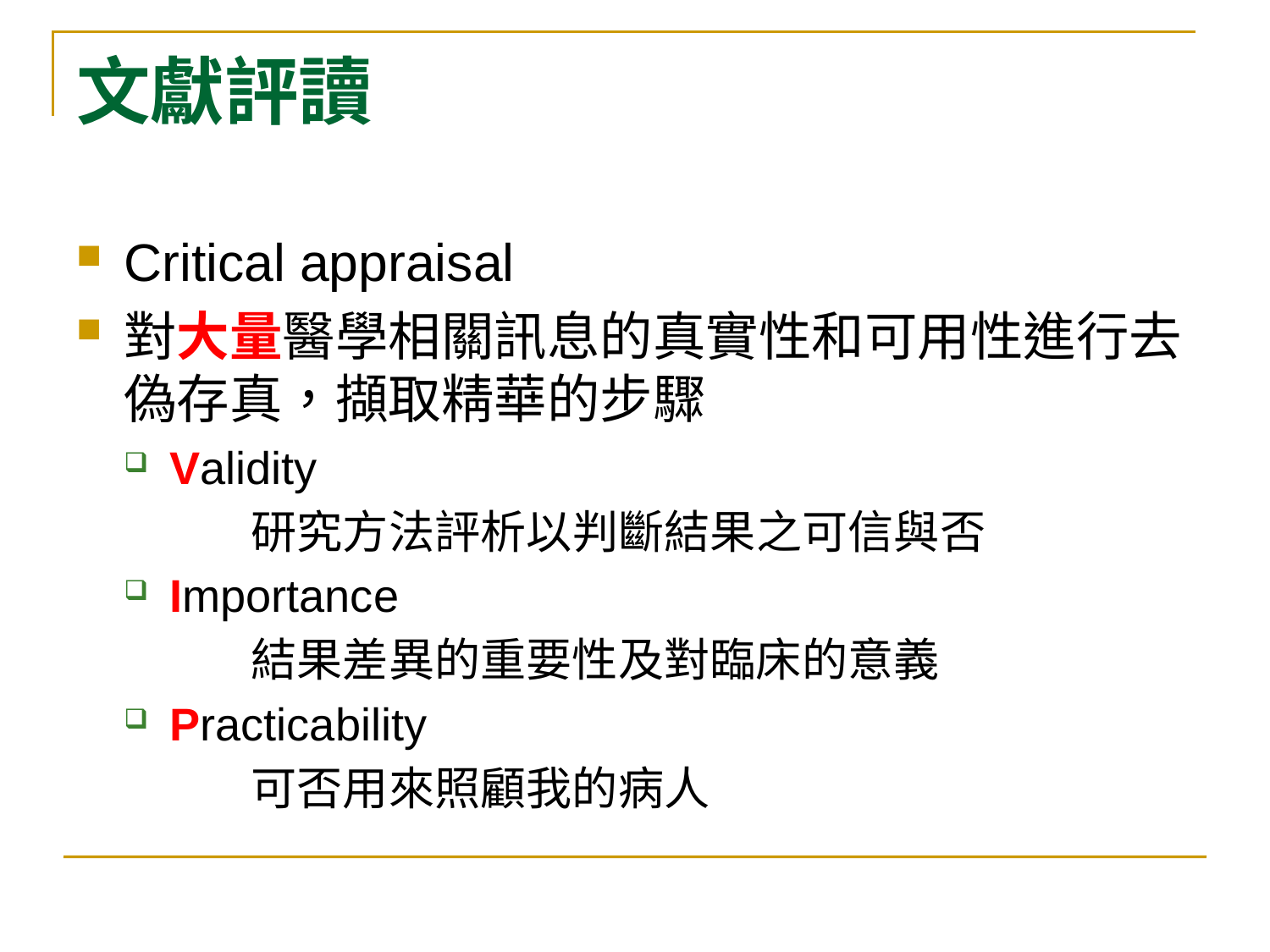

# 文獻評讀
Critical appraisal
對大量醫學相關訊息的真實性和可用性進行去偽存真，擷取精華的步驟
Validity
	研究方法評析以判斷結果之可信與否
Importance
	結果差異的重要性及對臨床的意義
Practicability
	可否用來照顧我的病人